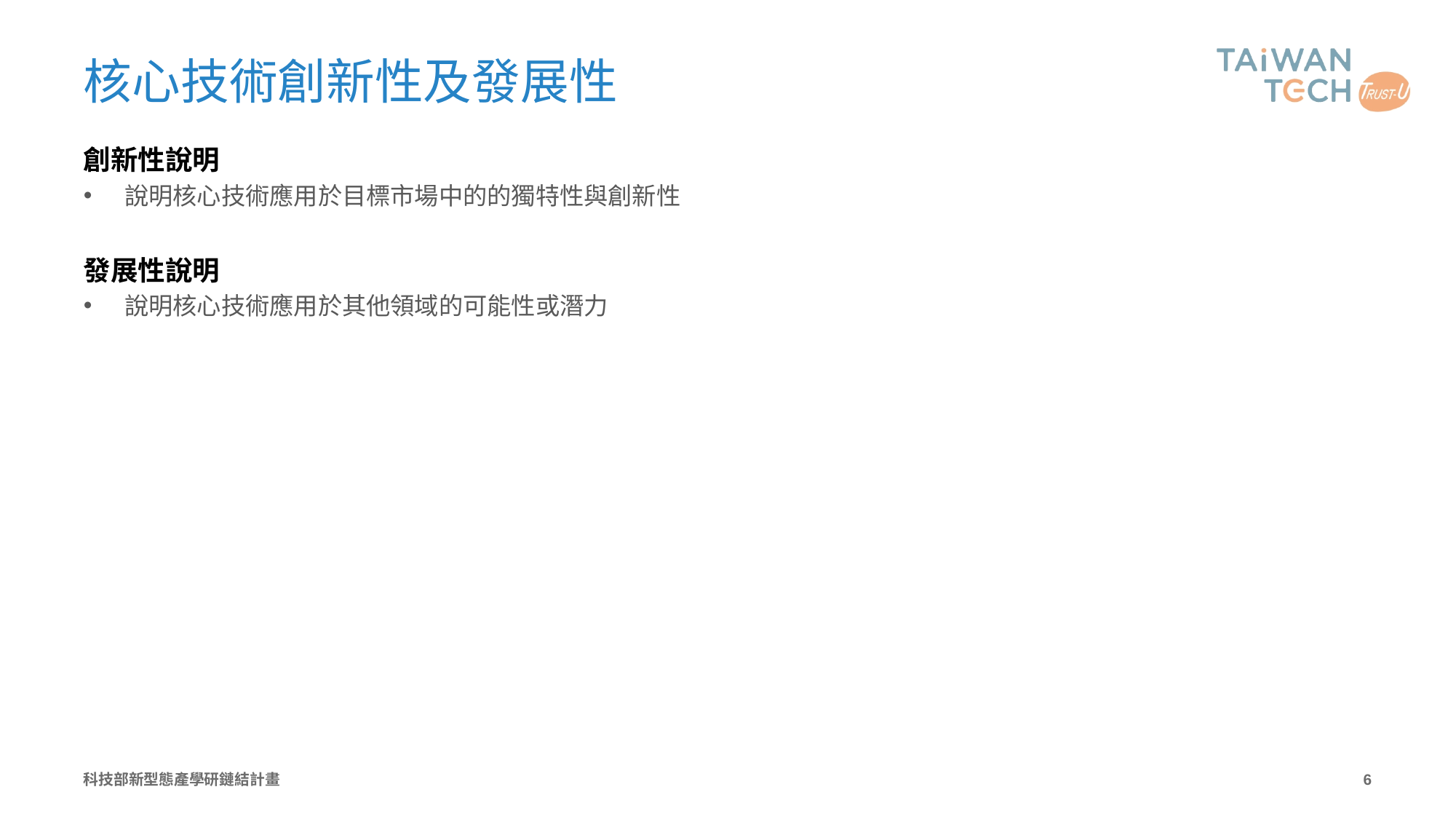

# 核心技術創新性及發展性
創新性說明
說明核心技術應用於目標市場中的的獨特性與創新性

發展性說明
說明核心技術應用於其他領域的可能性或潛力

科技部新型態產學研鏈結計畫
6